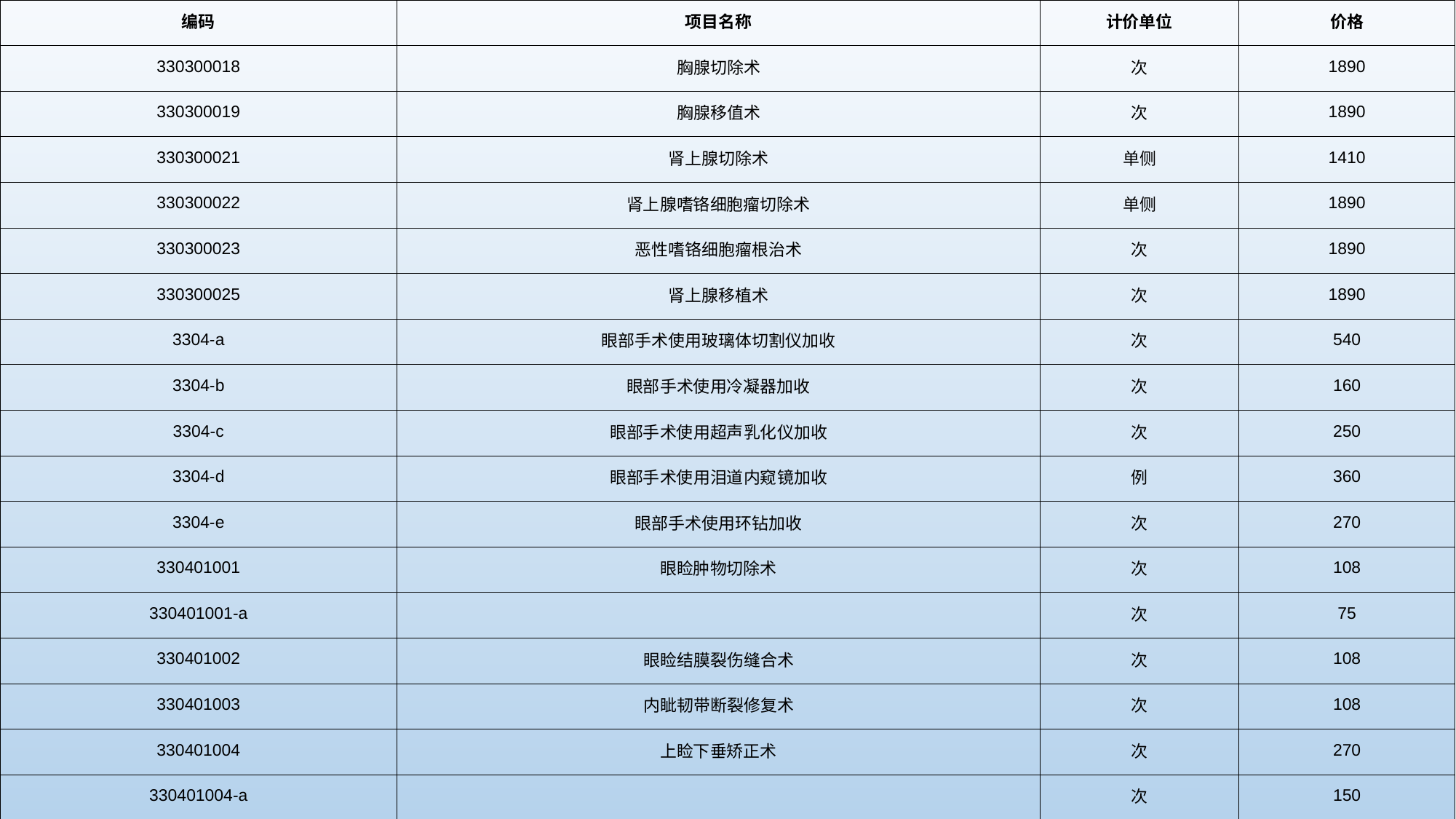

| 编码 | 项目名称 | 计价单位 | 价格 |
| --- | --- | --- | --- |
| 330300018 | 胸腺切除术 | 次 | 1890 |
| 330300019 | 胸腺移值术 | 次 | 1890 |
| 330300021 | 肾上腺切除术 | 单侧 | 1410 |
| 330300022 | 肾上腺嗜铬细胞瘤切除术 | 单侧 | 1890 |
| 330300023 | 恶性嗜铬细胞瘤根治术 | 次 | 1890 |
| 330300025 | 肾上腺移植术 | 次 | 1890 |
| 3304-a | 眼部手术使用玻璃体切割仪加收 | 次 | 540 |
| 3304-b | 眼部手术使用冷凝器加收 | 次 | 160 |
| 3304-c | 眼部手术使用超声乳化仪加收 | 次 | 250 |
| 3304-d | 眼部手术使用泪道内窥镜加收 | 例 | 360 |
| 3304-e | 眼部手术使用环钻加收 | 次 | 270 |
| 330401001 | 眼睑肿物切除术 | 次 | 108 |
| 330401001-a |  | 次 | 75 |
| 330401002 | 眼睑结膜裂伤缝合术 | 次 | 108 |
| 330401003 | 内眦韧带断裂修复术 | 次 | 108 |
| 330401004 | 上睑下垂矫正术 | 次 | 270 |
| 330401004-a |  | 次 | 150 |